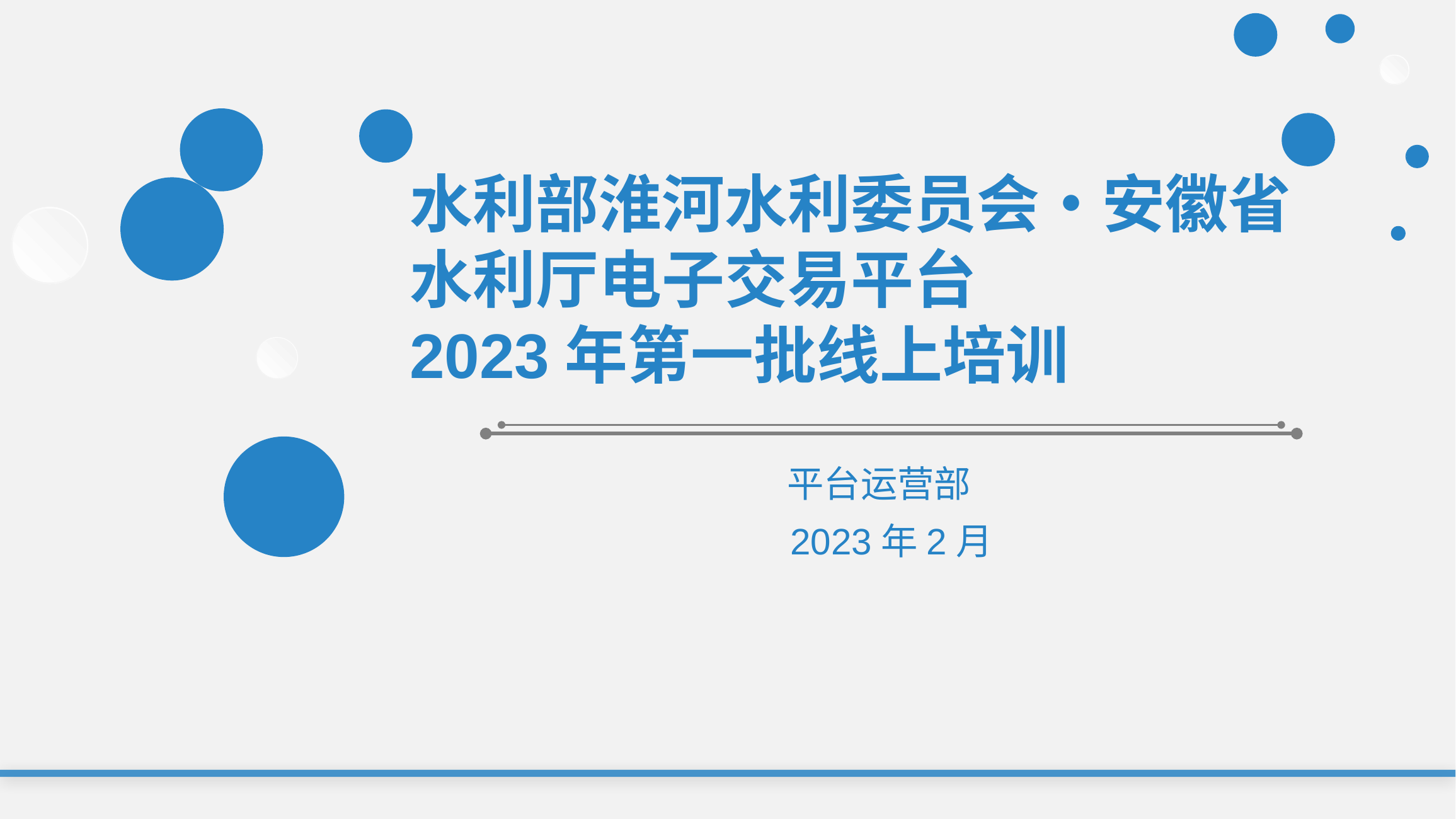

水利部淮河水利委员会•安徽省水利厅电子交易平台
2023年第一批线上培训

平台运营部
2023年2月